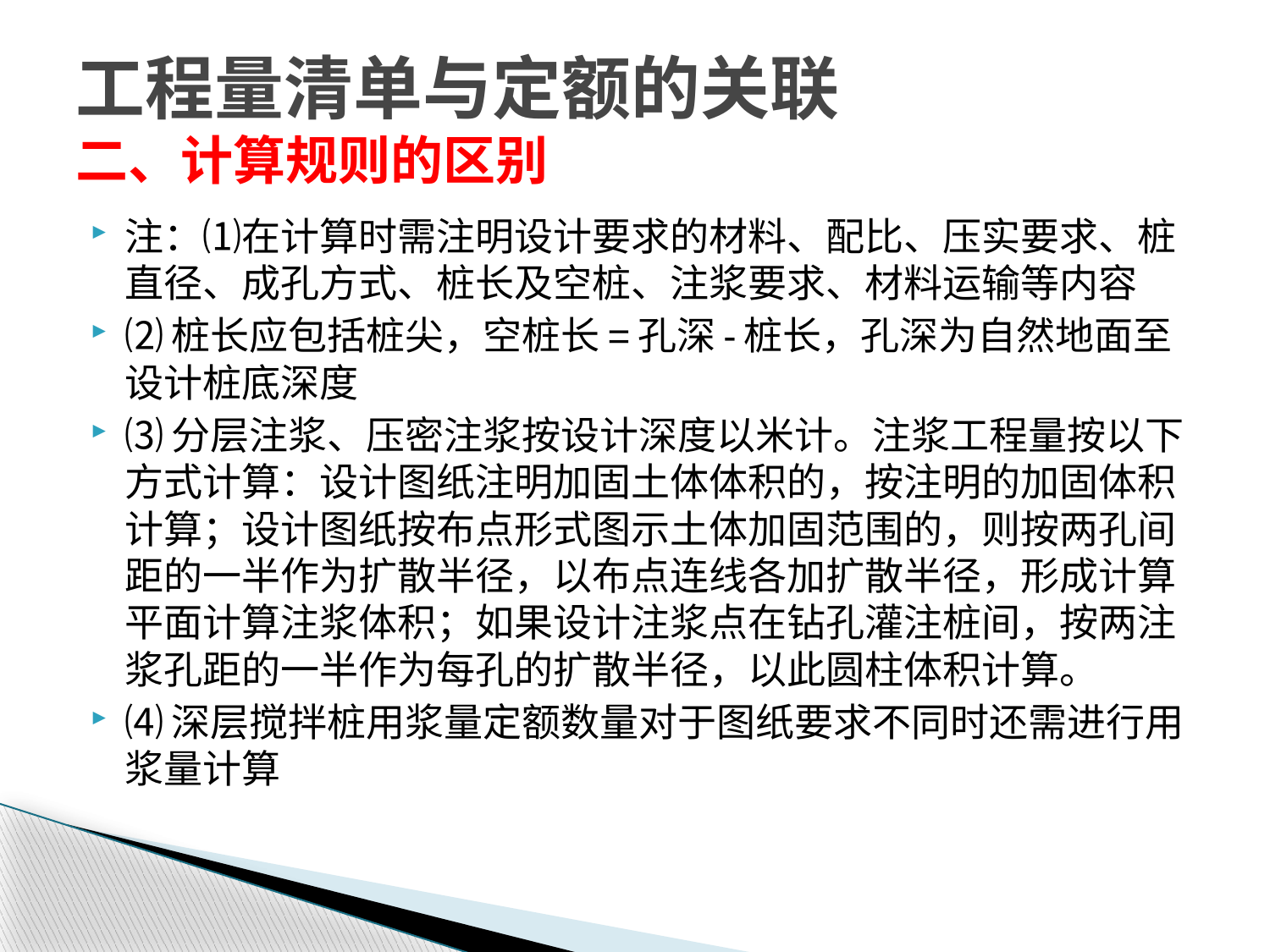

# 工程量清单与定额的关联 二、计算规则的区别
注：⑴在计算时需注明设计要求的材料、配比、压实要求、桩直径、成孔方式、桩长及空桩、注浆要求、材料运输等内容
⑵桩长应包括桩尖，空桩长=孔深-桩长，孔深为自然地面至设计桩底深度
⑶分层注浆、压密注浆按设计深度以米计。注浆工程量按以下方式计算：设计图纸注明加固土体体积的，按注明的加固体积计算；设计图纸按布点形式图示土体加固范围的，则按两孔间距的一半作为扩散半径，以布点连线各加扩散半径，形成计算平面计算注浆体积；如果设计注浆点在钻孔灌注桩间，按两注浆孔距的一半作为每孔的扩散半径，以此圆柱体积计算。
⑷深层搅拌桩用浆量定额数量对于图纸要求不同时还需进行用浆量计算